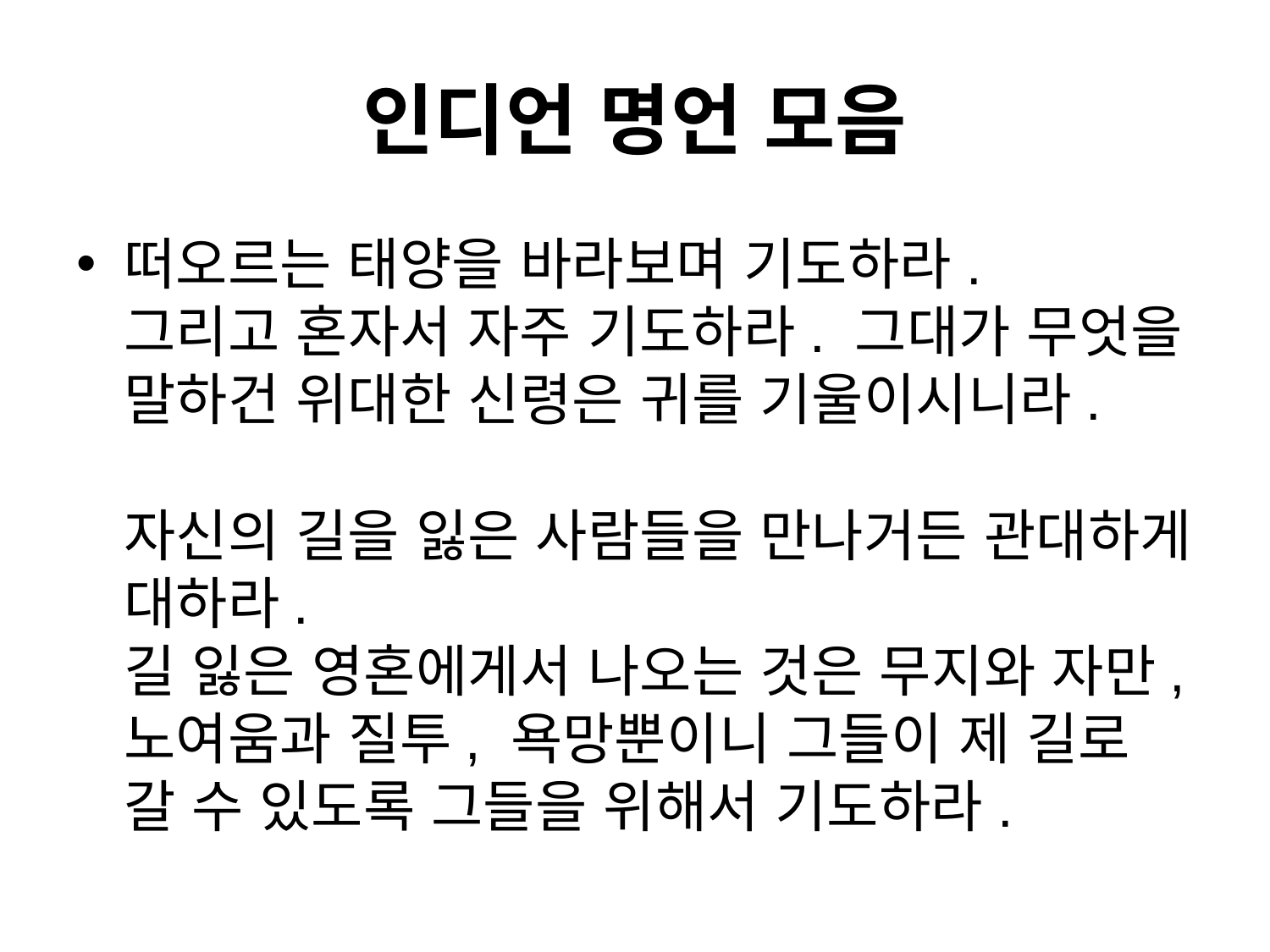

# 인디언 명언 모음
떠오르는 태양을 바라보며 기도하라.
그리고 혼자서 자주 기도하라. 그대가 무엇을 말하건 위대한 신령은 귀를 기울이시니라.
자신의 길을 잃은 사람들을 만나거든 관대하게 대하라.
길 잃은 영혼에게서 나오는 것은 무지와 자만, 노여움과 질투, 욕망뿐이니 그들이 제 길로 갈 수 있도록 그들을 위해서 기도하라.